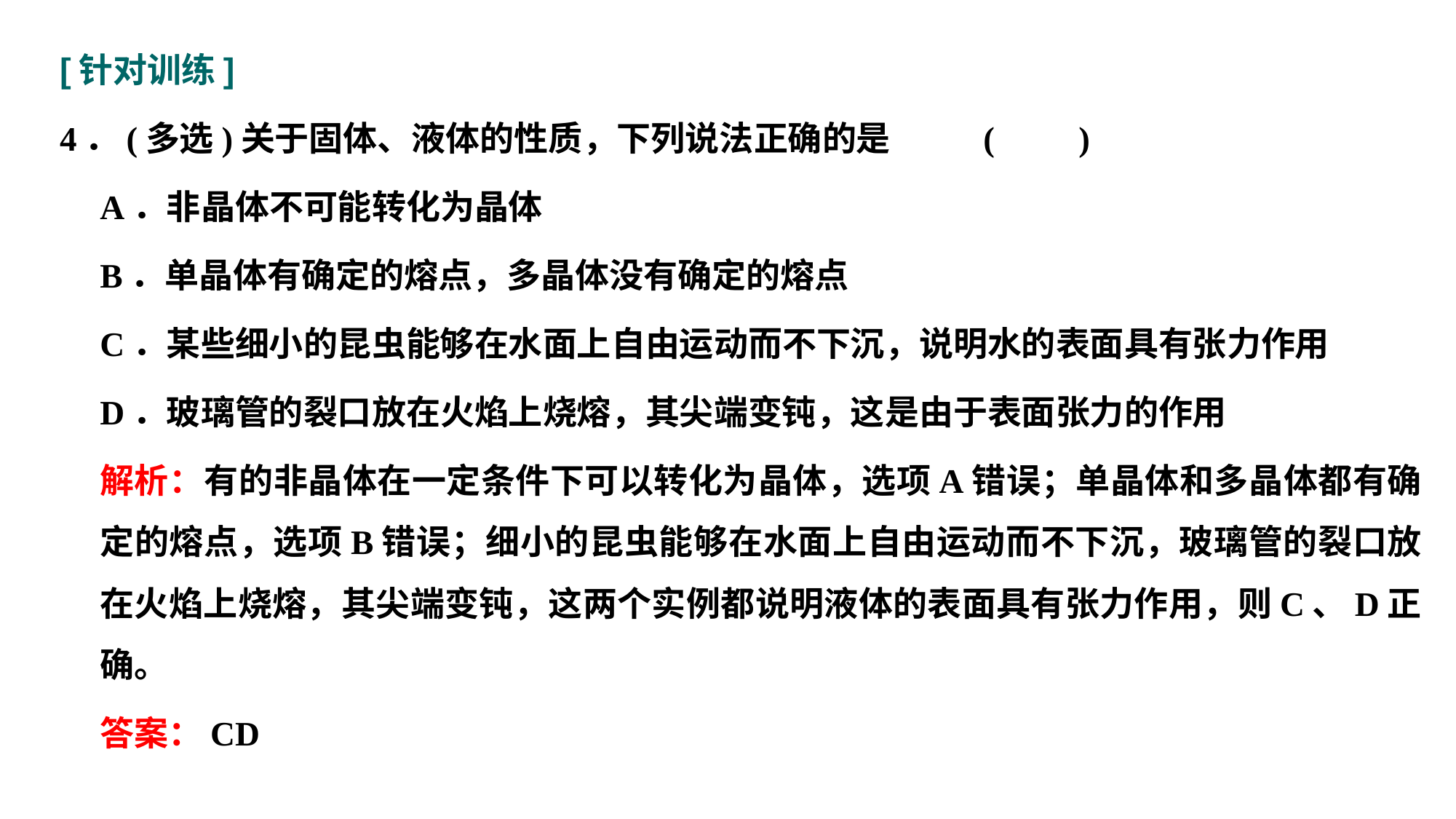

[针对训练]
4．(多选)关于固体、液体的性质，下列说法正确的是				       (　　)
A．非晶体不可能转化为晶体
B．单晶体有确定的熔点，多晶体没有确定的熔点
C．某些细小的昆虫能够在水面上自由运动而不下沉，说明水的表面具有张力作用
D．玻璃管的裂口放在火焰上烧熔，其尖端变钝，这是由于表面张力的作用
解析：有的非晶体在一定条件下可以转化为晶体，选项A错误；单晶体和多晶体都有确定的熔点，选项B错误；细小的昆虫能够在水面上自由运动而不下沉，玻璃管的裂口放在火焰上烧熔，其尖端变钝，这两个实例都说明液体的表面具有张力作用，则C、D正确。
答案：CD